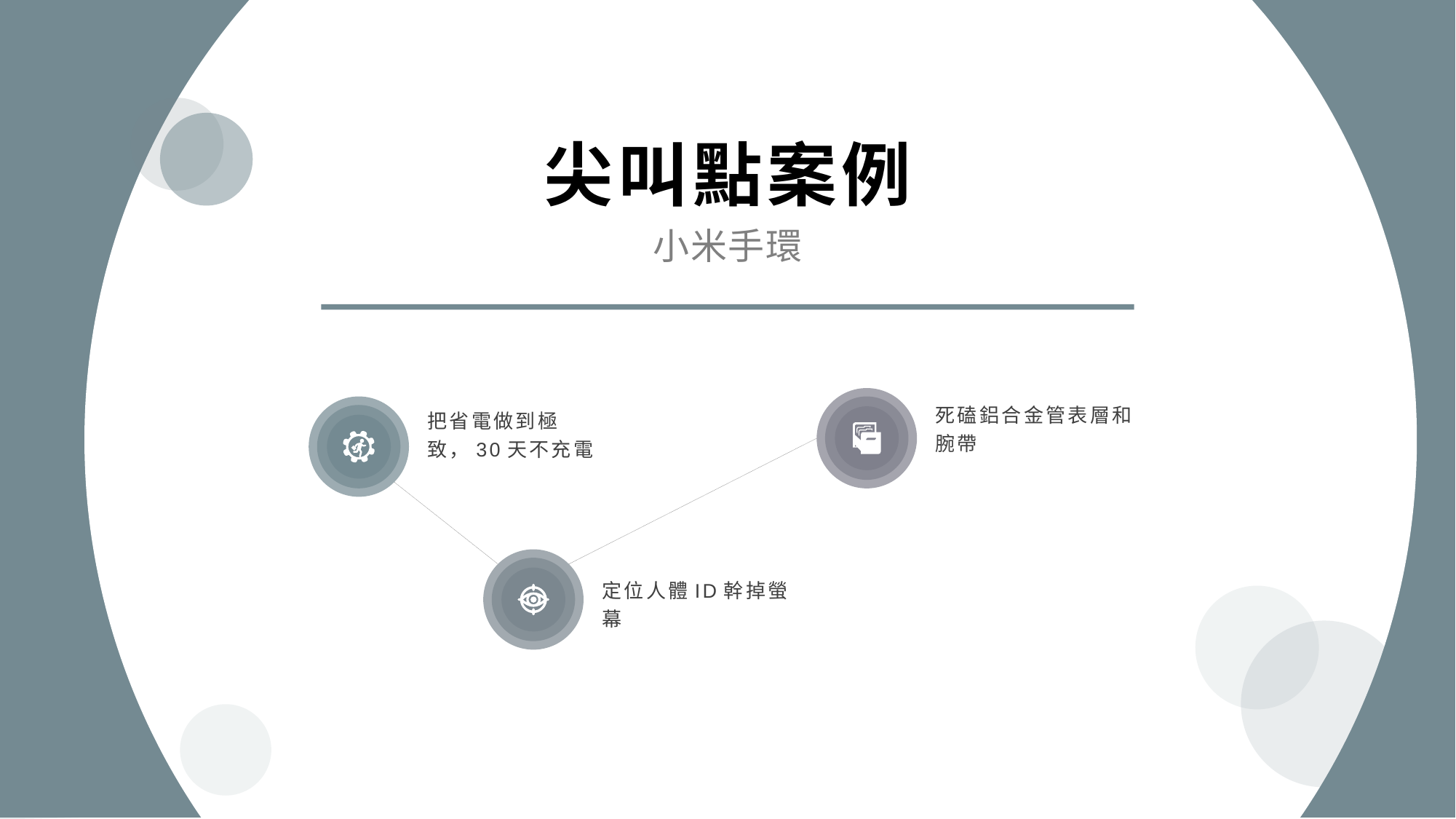

尖叫點案例
小米手環

死磕鋁合金管表層和腕帶
把省電做到極致，30天不充電

定位人體ID幹掉螢幕